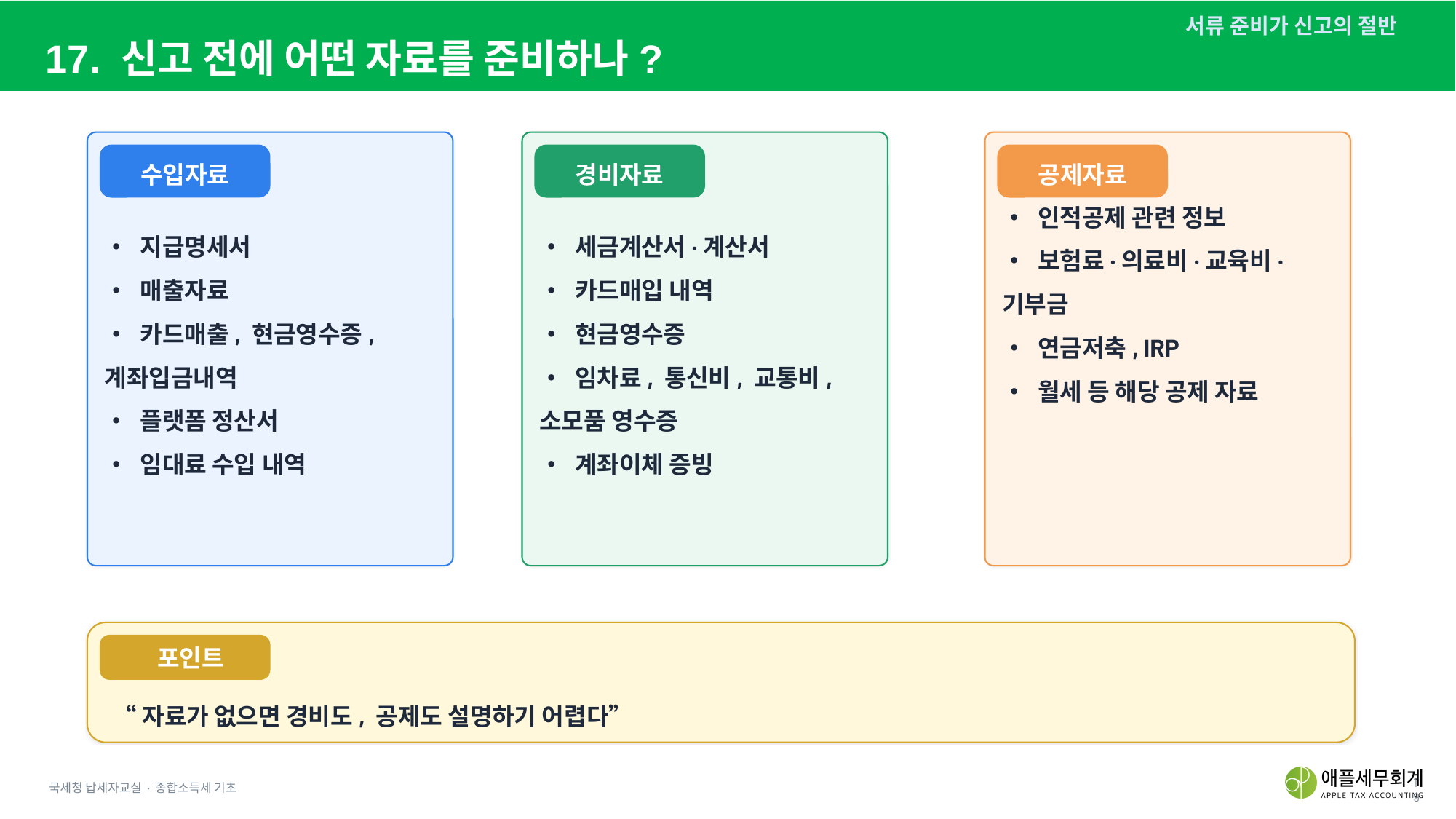

서류 준비가 신고의 절반
17. 신고 전에 어떤 자료를 준비하나?

수입자료
경비자료
공제자료
• 지급명세서
• 매출자료
• 카드매출, 현금영수증, 계좌입금내역
• 플랫폼 정산서
• 임대료 수입 내역
• 세금계산서·계산서
• 카드매입 내역
• 현금영수증
• 임차료, 통신비, 교통비, 소모품 영수증
• 계좌이체 증빙
• 인적공제 관련 정보
• 보험료·의료비·교육비·기부금
• 연금저축, IRP
• 월세 등 해당 공제 자료

 포인트
“자료가 없으면 경비도, 공제도 설명하기 어렵다”
국세청 납세자교실 · 종합소득세 기초
19